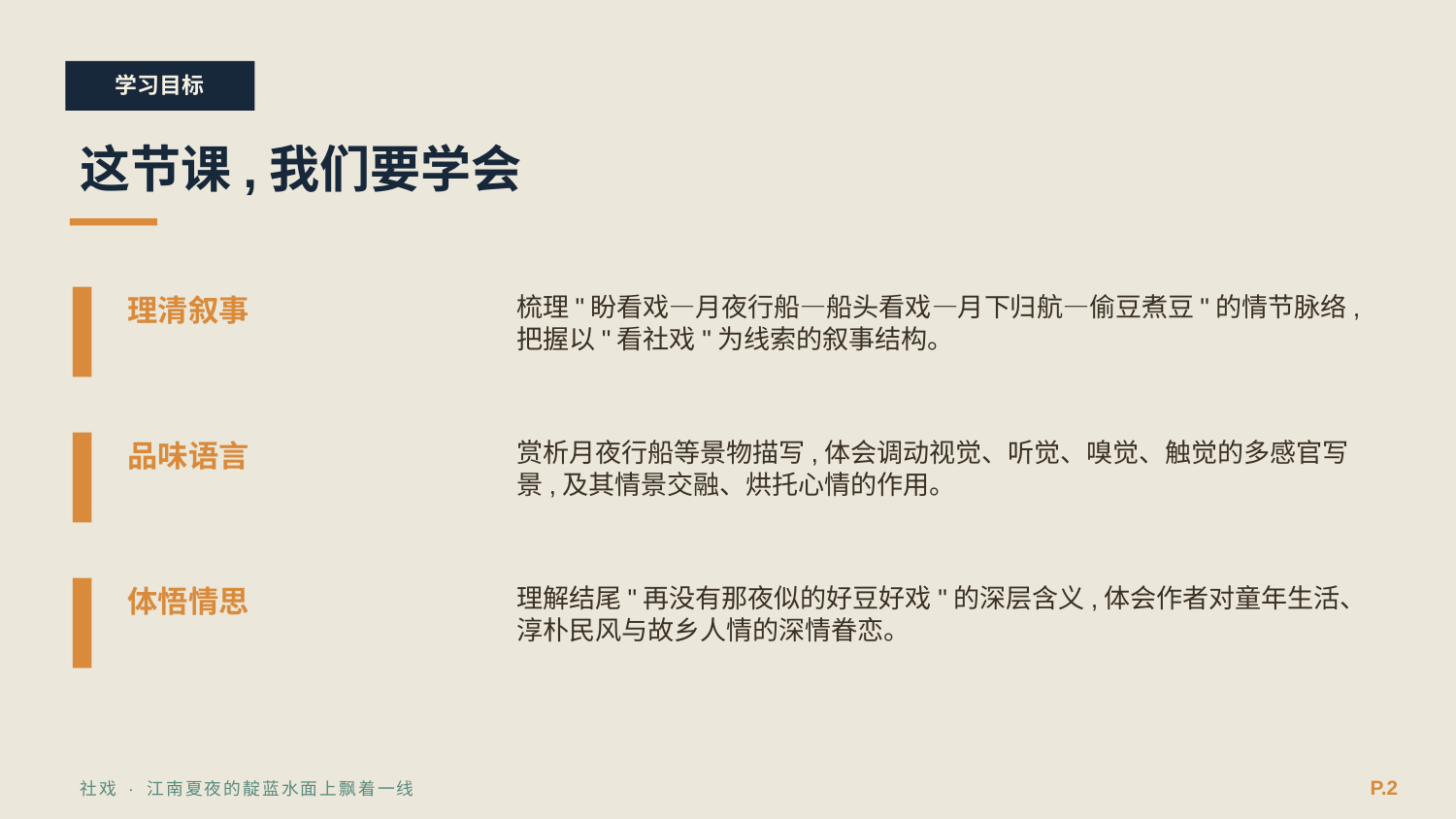

学习目标

这节课,我们要学会

理清叙事
梳理"盼看戏—月夜行船—船头看戏—月下归航—偷豆煮豆"的情节脉络,把握以"看社戏"为线索的叙事结构。

品味语言
赏析月夜行船等景物描写,体会调动视觉、听觉、嗅觉、触觉的多感官写景,及其情景交融、烘托心情的作用。

体悟情思
理解结尾"再没有那夜似的好豆好戏"的深层含义,体会作者对童年生活、淳朴民风与故乡人情的深情眷恋。

P.2
社戏 · 江南夏夜的靛蓝水面上飘着一线